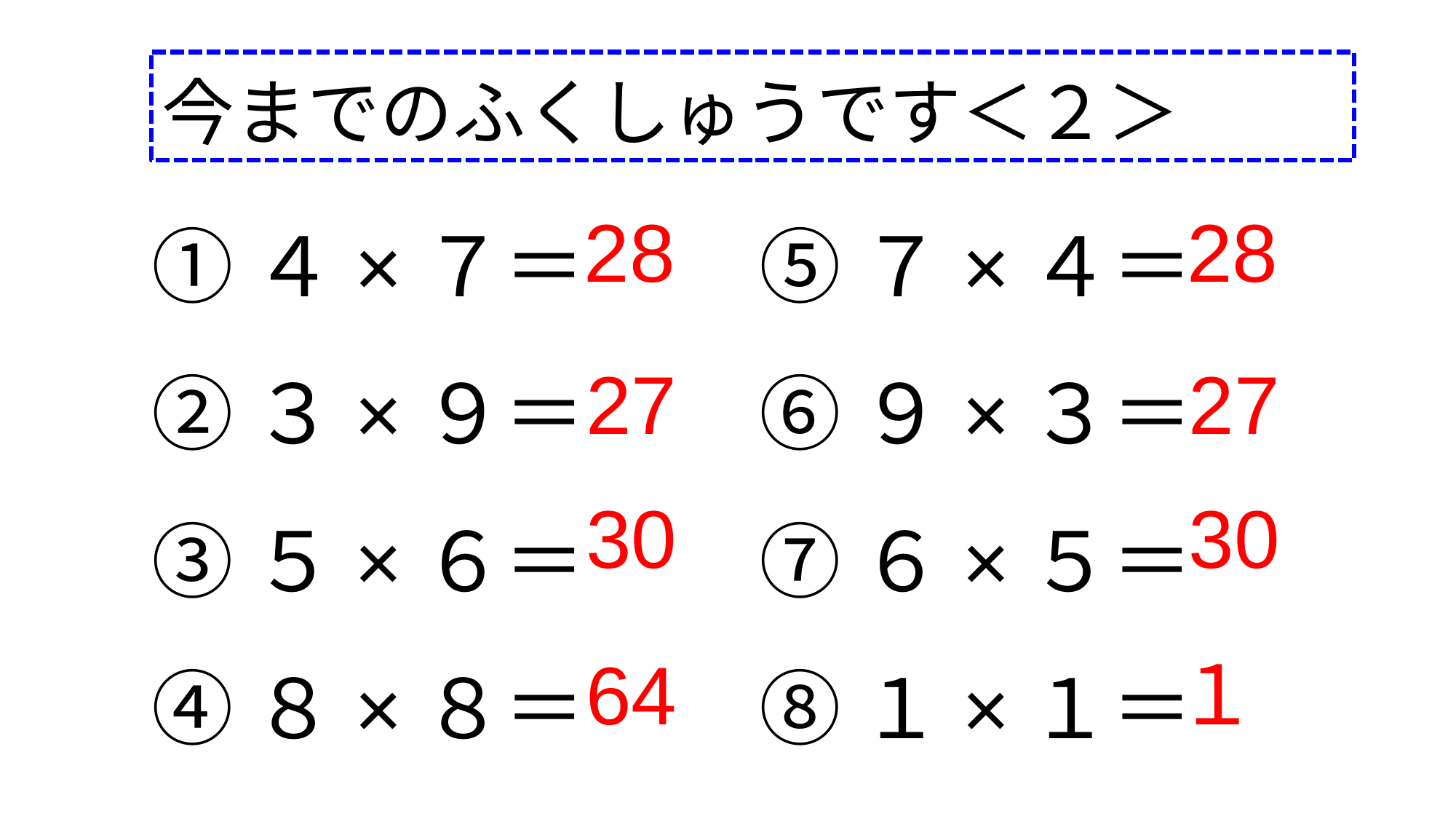

今までのふくしゅうです＜２＞
①４×７＝
②３×９＝
③５×６＝
④８×８＝
⑤７×４＝
⑥９×３＝
⑦６×５＝
⑧１×１＝
28
28
27
27
30
30
64
１